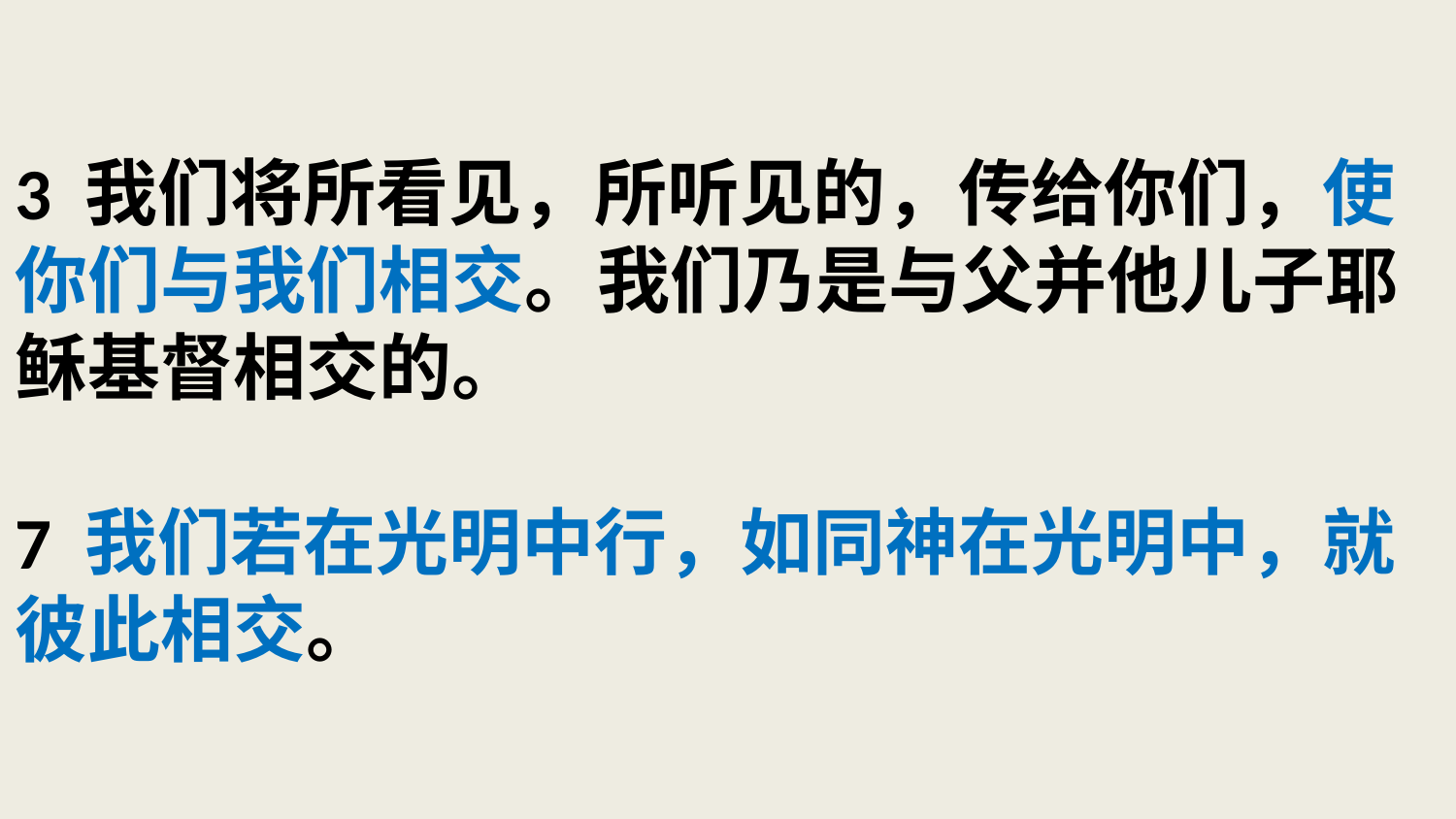

# 3 我们将所看见，所听见的，传给你们，使你们与我们相交。我们乃是与父并他儿子耶稣基督相交的。 7 我们若在光明中行，如同神在光明中，就彼此相交。